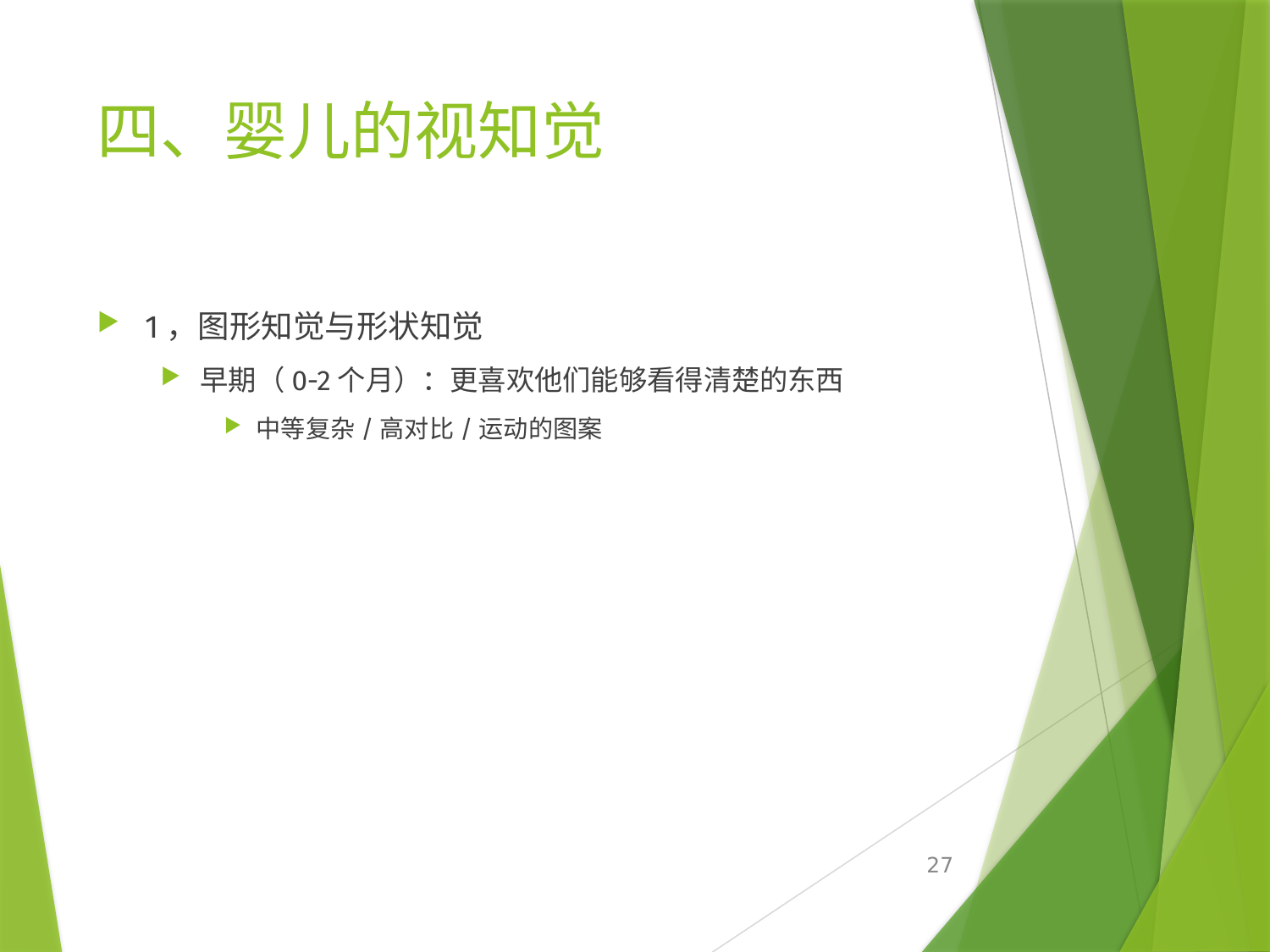

# 四、婴儿的视知觉
1，图形知觉与形状知觉
早期（0-2个月）：更喜欢他们能够看得清楚的东西
中等复杂/高对比/运动的图案
27